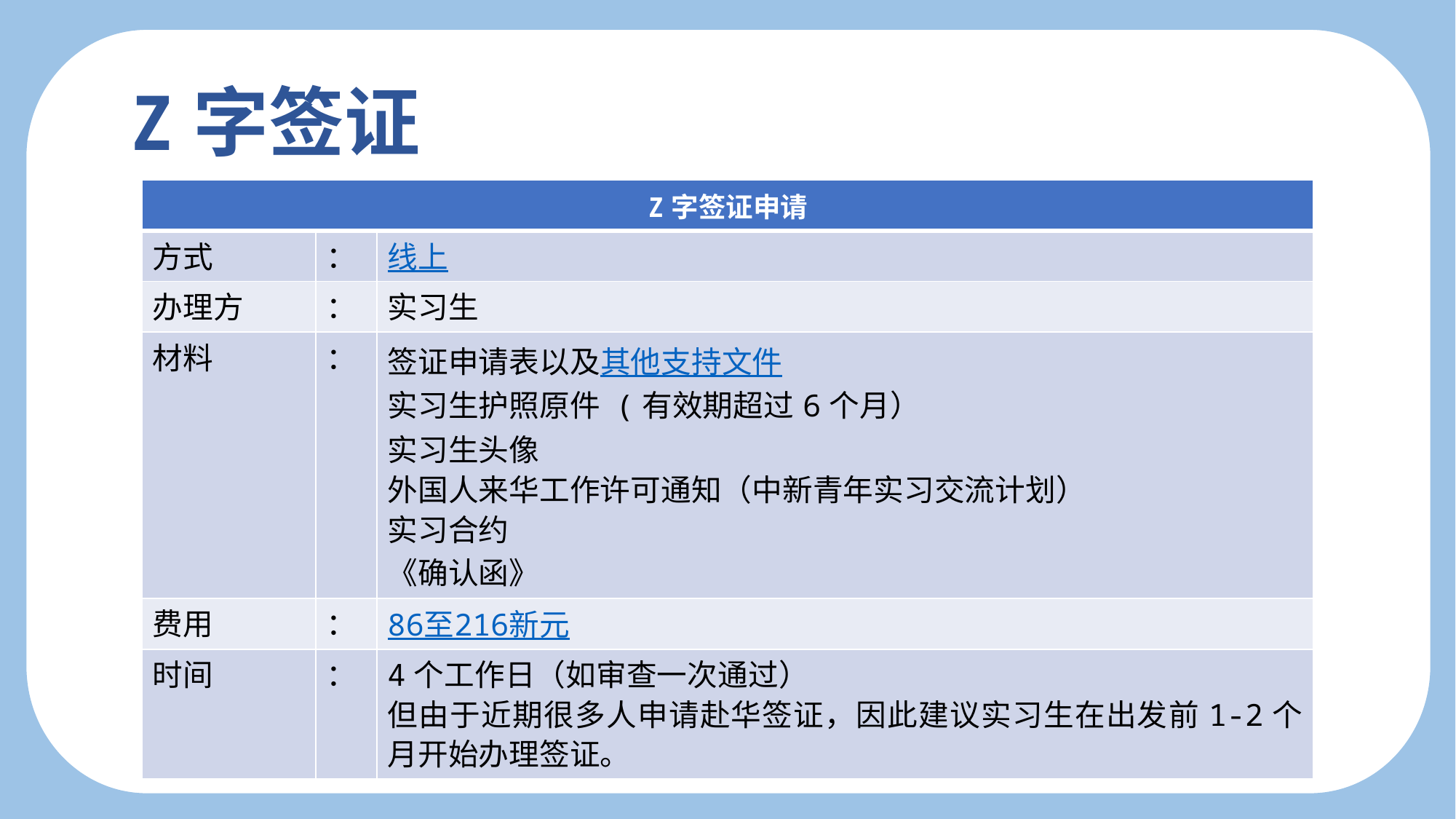

Z字签证（中新实习交流计划）
青年实习交流计划）
| Z字签证申请 |  |  |
| --- | --- | --- |
| 方式 | ： | 线上 |
| 办理方 | ： | 实习生 |
| 材料 | ： | 签证申请表以及其他支持文件 实习生护照原件 (有效期超过6个月） 实习生头像 外国人来华工作许可通知（中新青年实习交流计划） 实习合约 《确认函》 |
| 费用 | ： | 86至216新元 |
| 时间 | ： | 4个工作日（如审查一次通过） 但由于近期很多人申请赴华签证，因此建议实习生在出发前1-2个月开始办理签证。 |